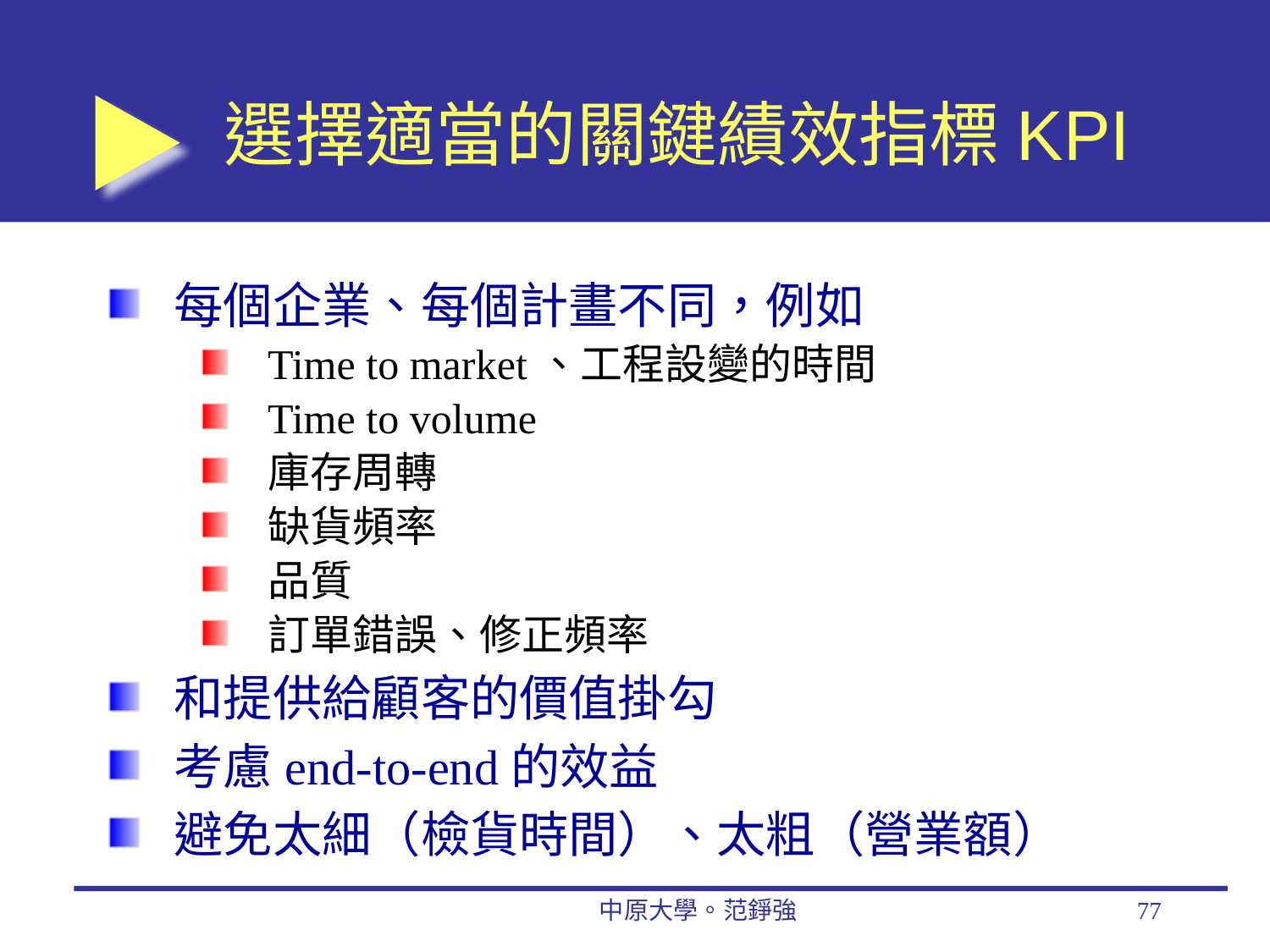

# 選擇適當的關鍵績效指標KPI
每個企業、每個計畫不同，例如
Time to market、工程設變的時間
Time to volume
庫存周轉
缺貨頻率
品質
訂單錯誤、修正頻率
和提供給顧客的價值掛勾
考慮end-to-end的效益
避免太細（檢貨時間）、太粗（營業額）
中原大學。范錚強
77